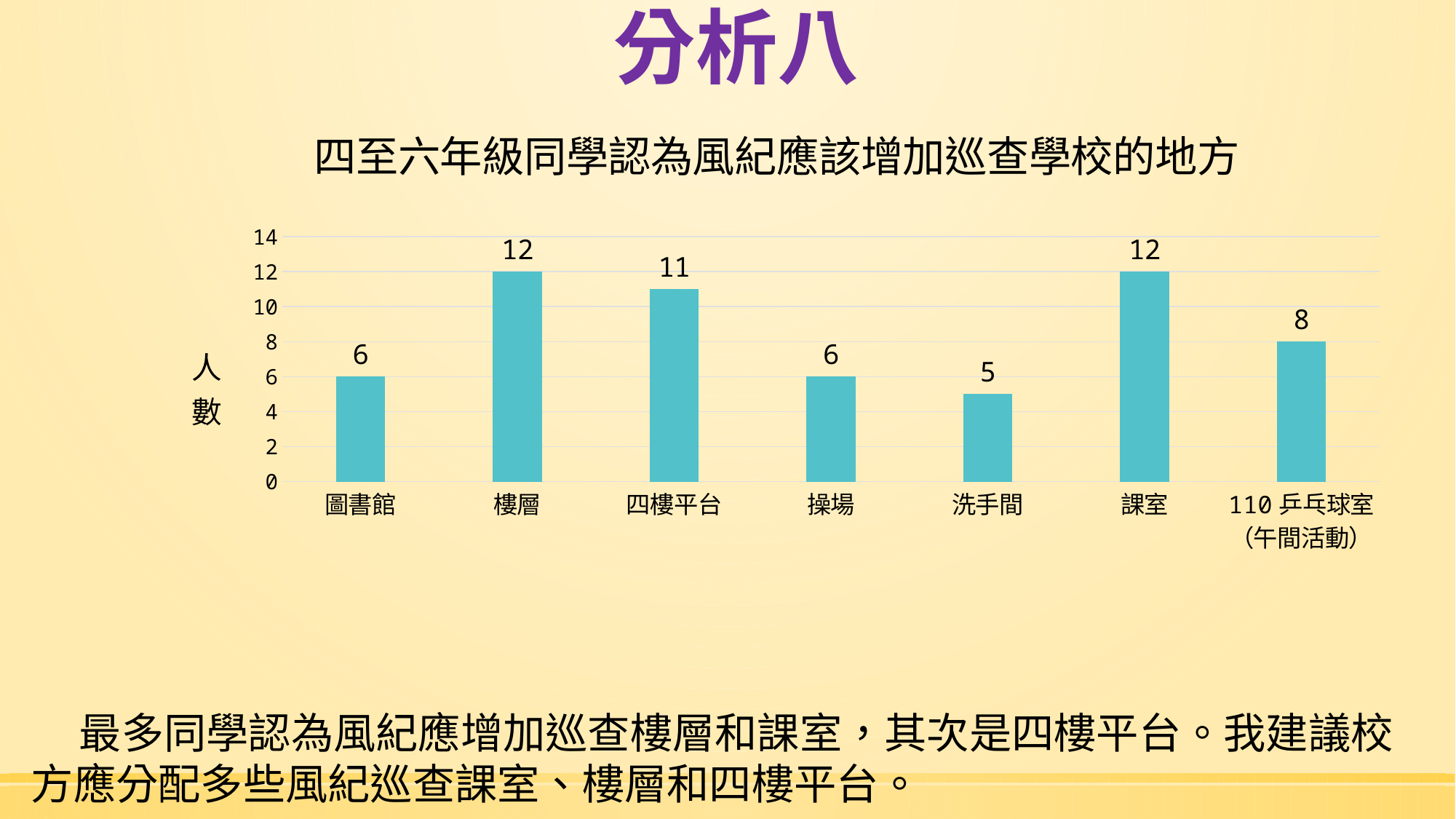

# 分析八

### Chart: 四至六年級同學認為風紀應該增加巡查學校的地方

| Category | 你認為風紀應該增加巡查學校的那些地方 |
|---|---|
| 圖書館 | 6.0 |
| 樓層 | 12.0 |
| 四樓平台 | 11.0 |
| 操場 | 6.0 |
| 洗手間 | 5.0 |
| 課室 | 12.0 |
| 110乒乓球室（午間活動） | 8.0 |
    最多同學認為風紀應增加巡查樓層和課室，其次是四樓平台。我建議校方應分配多些風紀巡查課室、樓層和四樓平台。